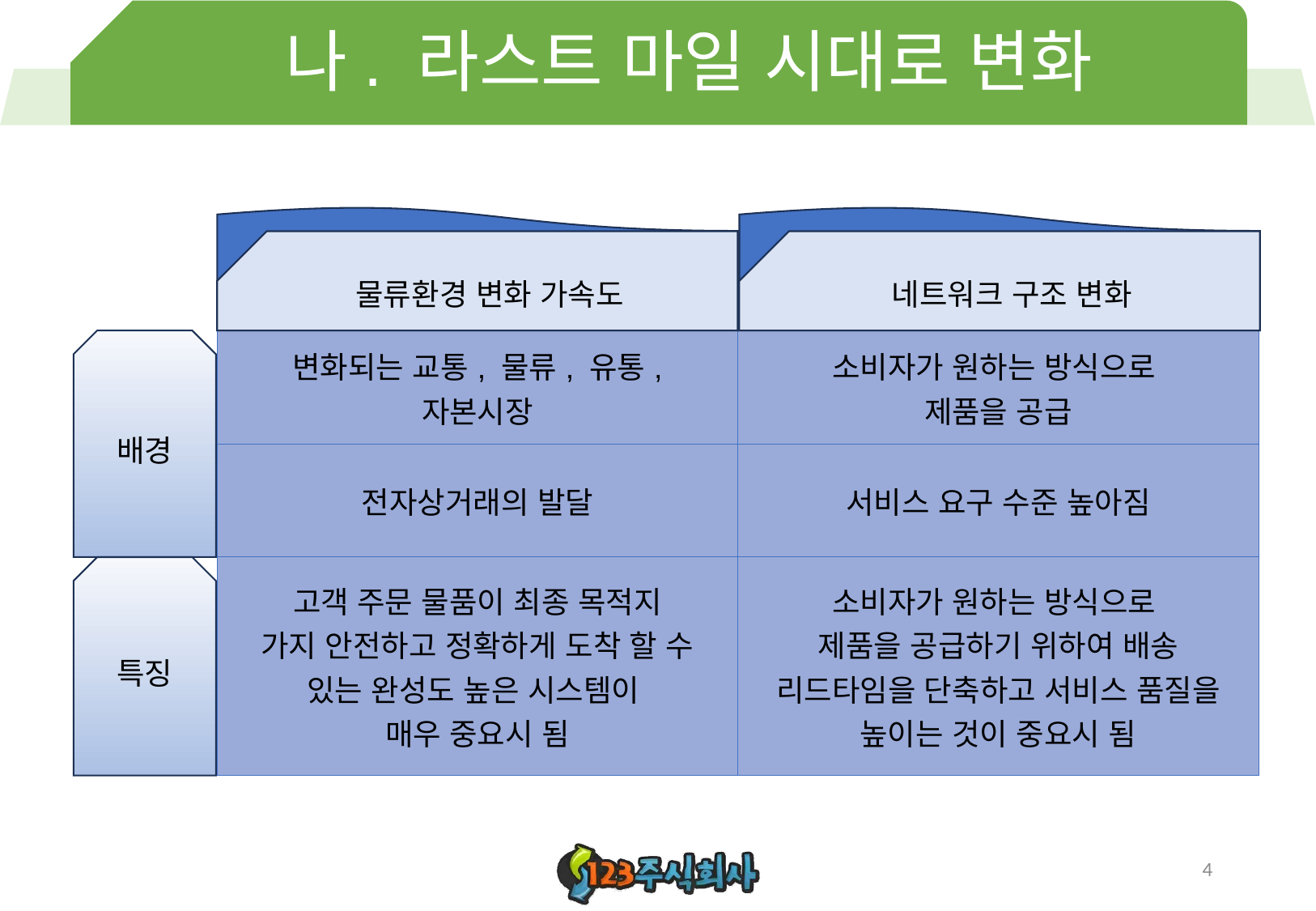

# 나. 라스트 마일 시대로 변화

물류환경 변화 가속도
네트워크 구조 변화
배경
| 변화되는 교통, 물류, 유통, 자본시장 | 소비자가 원하는 방식으로 제품을 공급 |
| --- | --- |
| 전자상거래의 발달 | 서비스 요구 수준 높아짐 |
| 고객 주문 물품이 최종 목적지 가지 안전하고 정확하게 도착 할 수 있는 완성도 높은 시스템이 매우 중요시 됨 | 소비자가 원하는 방식으로 제품을 공급하기 위하여 배송 리드타임을 단축하고 서비스 품질을 높이는 것이 중요시 됨 |
특징
4